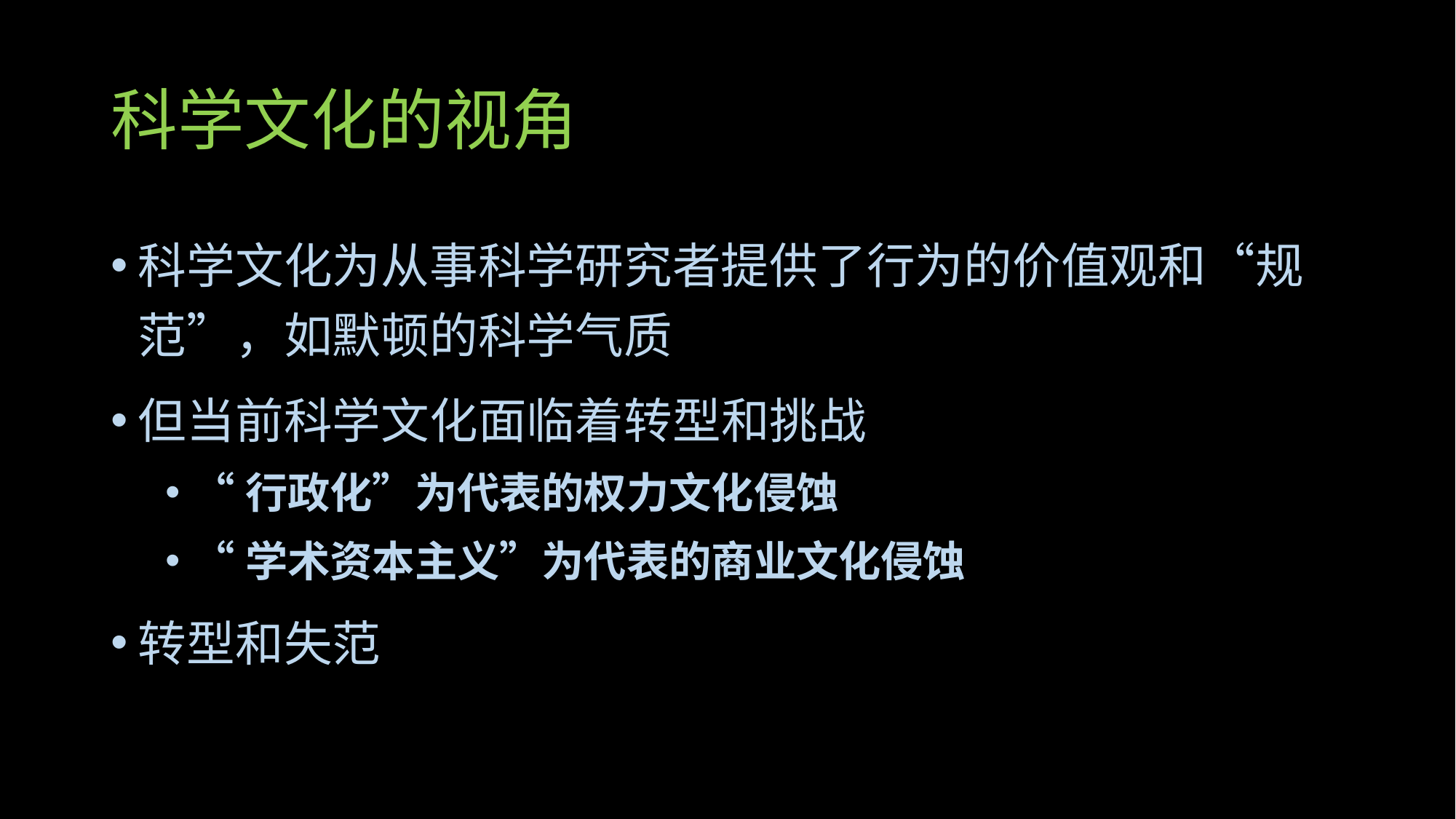

# 科学文化的视角
科学文化为从事科学研究者提供了行为的价值观和“规范”，如默顿的科学气质
但当前科学文化面临着转型和挑战
“行政化”为代表的权力文化侵蚀
“学术资本主义”为代表的商业文化侵蚀
转型和失范